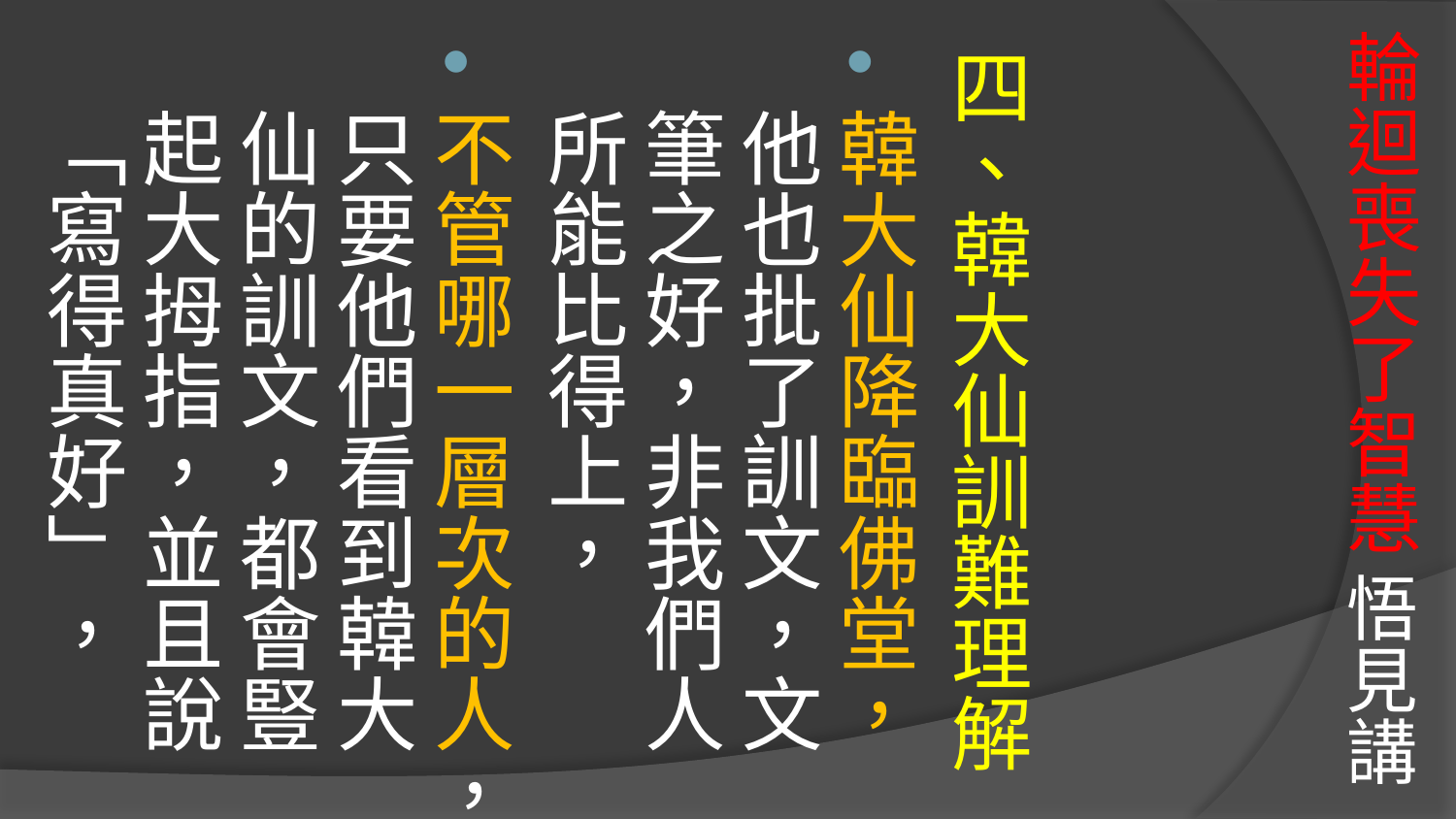

# 輪迴喪失了智慧 悟見講
四、韓大仙訓難理解
韓大仙降臨佛堂，他也批了訓文，文筆之好，非我們人所能比得上，
不管哪一層次的人，只要他們看到韓大仙的訓文，都會豎起大拇指，並且說「寫得真好」，